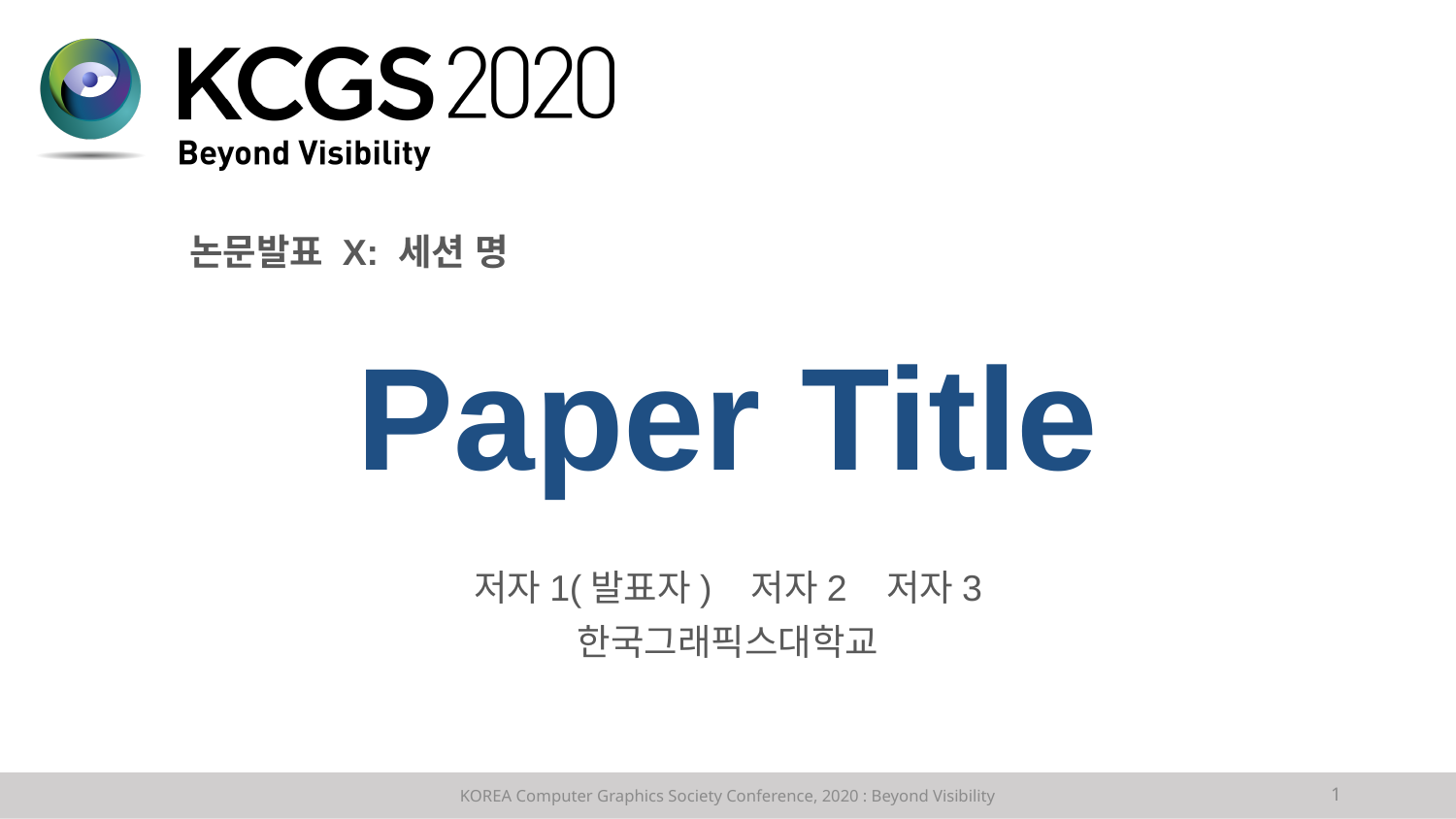

논문발표 X: 세션 명
# Paper Title
저자1(발표자)   저자2   저자3
한국그래픽스대학교
KOREA Computer Graphics Society Conference, 2020 : Beyond Visibility
1